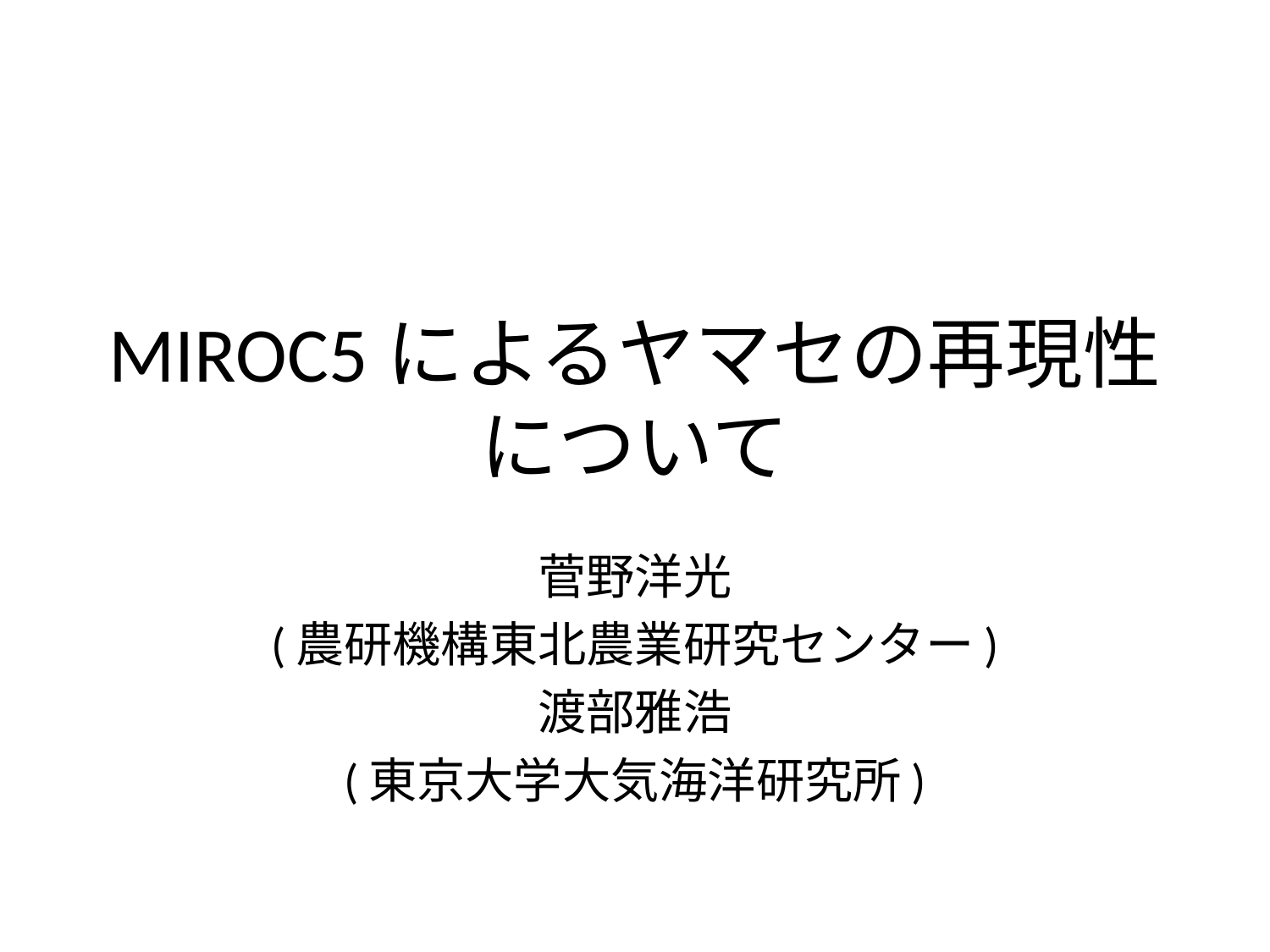

# MIROC5によるヤマセの再現性について
菅野洋光
(農研機構東北農業研究センター)
渡部雅浩
(東京大学大気海洋研究所)